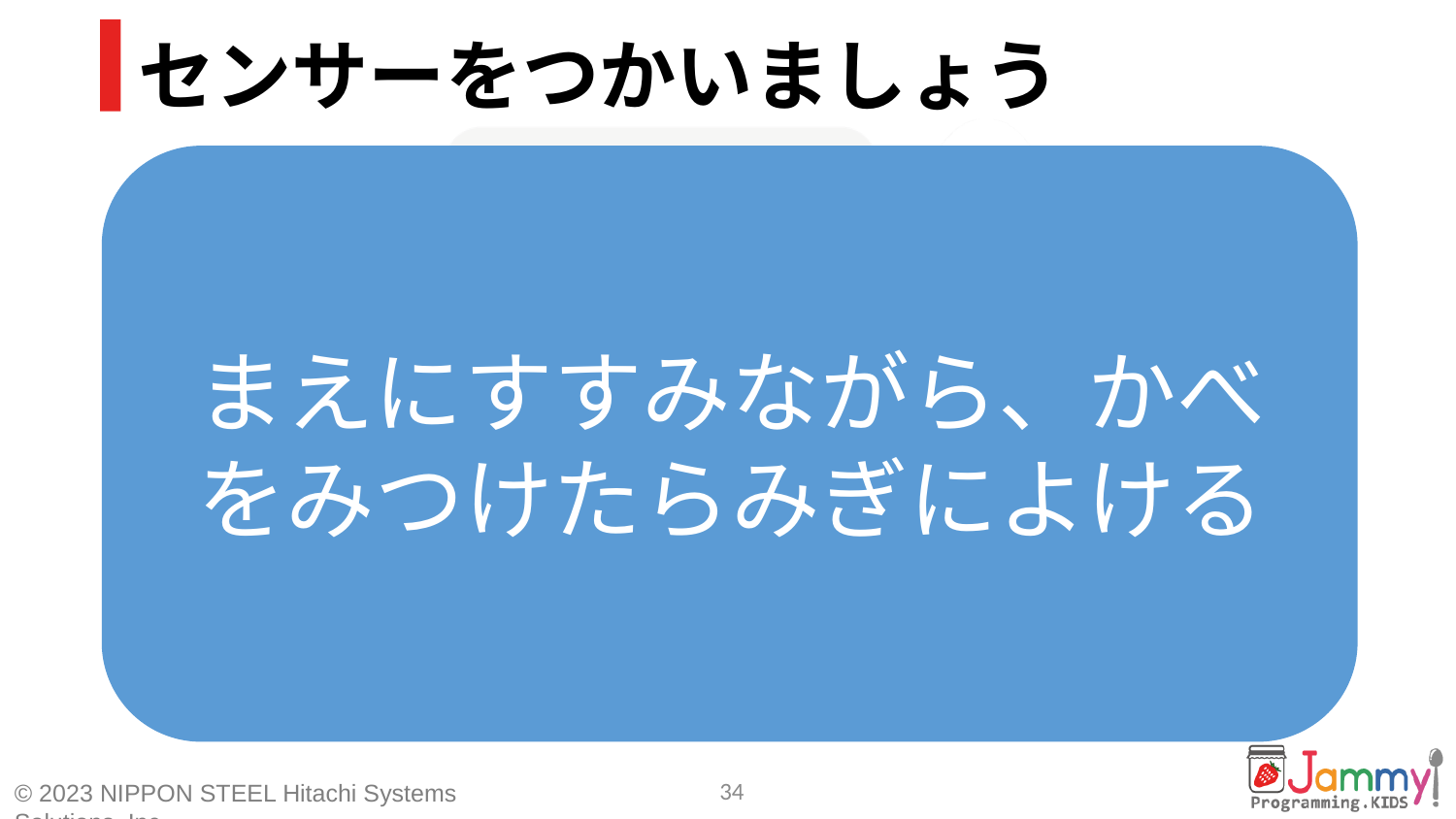

# センサーをつかいましょう
まえにすすみながら、かべをみつけたらみぎによける
34